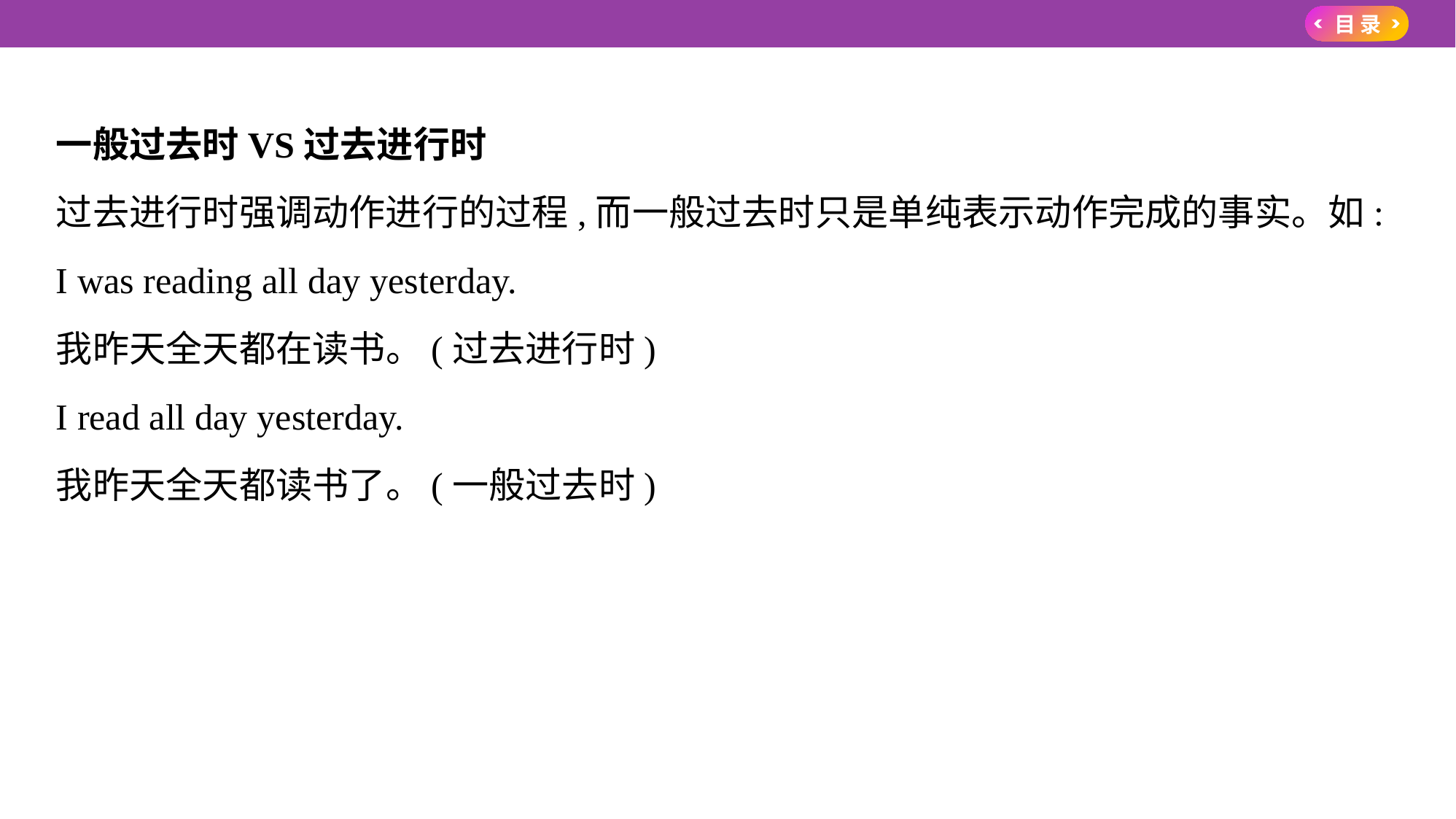

一般过去时VS过去进行时
过去进行时强调动作进行的过程,而一般过去时只是单纯表示动作完成的事实。如:
I was reading all day yesterday.
我昨天全天都在读书。(过去进行时)
I read all day yesterday.
我昨天全天都读书了。(一般过去时)